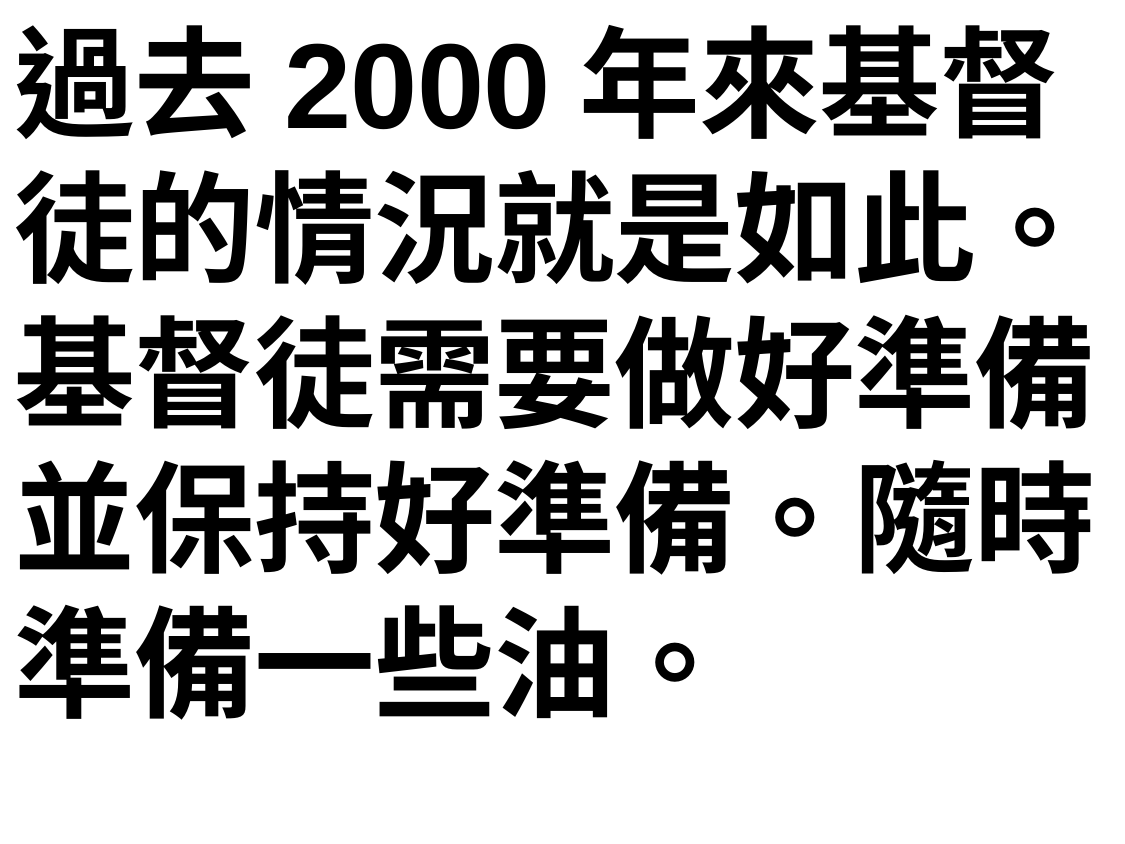

過去2000年來基督徒的情況就是如此。
基督徒需要做好準備並保持好準備。隨時準備一些油。